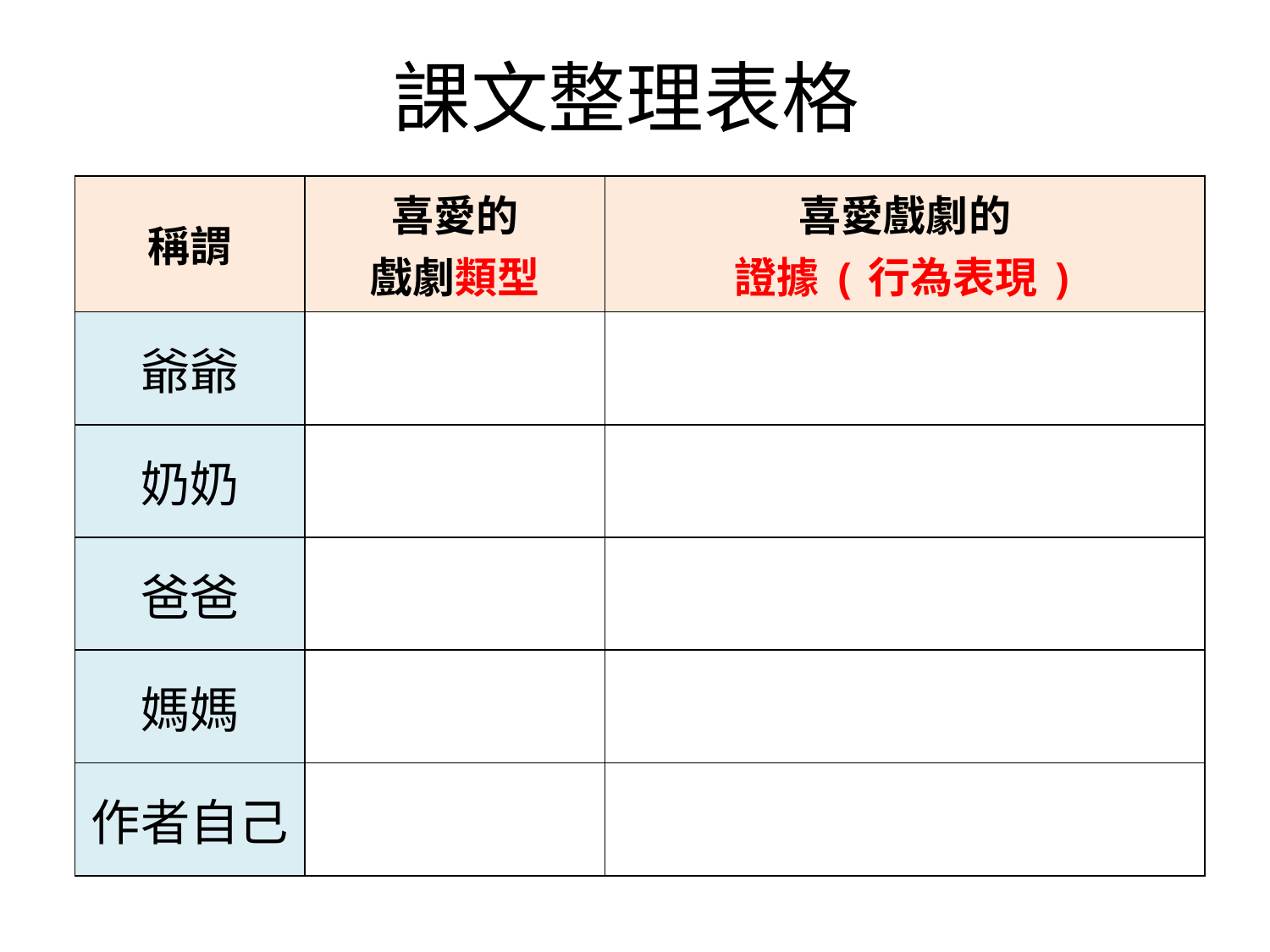

# 課文整理表格
| 稱謂 | 喜愛的 戲劇類型 | 喜愛戲劇的 證據(行為表現) |
| --- | --- | --- |
| 爺爺 |  |  |
| 奶奶 |  |  |
| 爸爸 |  |  |
| 媽媽 |  |  |
| 作者自己 |  |  |
理解文章 3
──寫作技巧